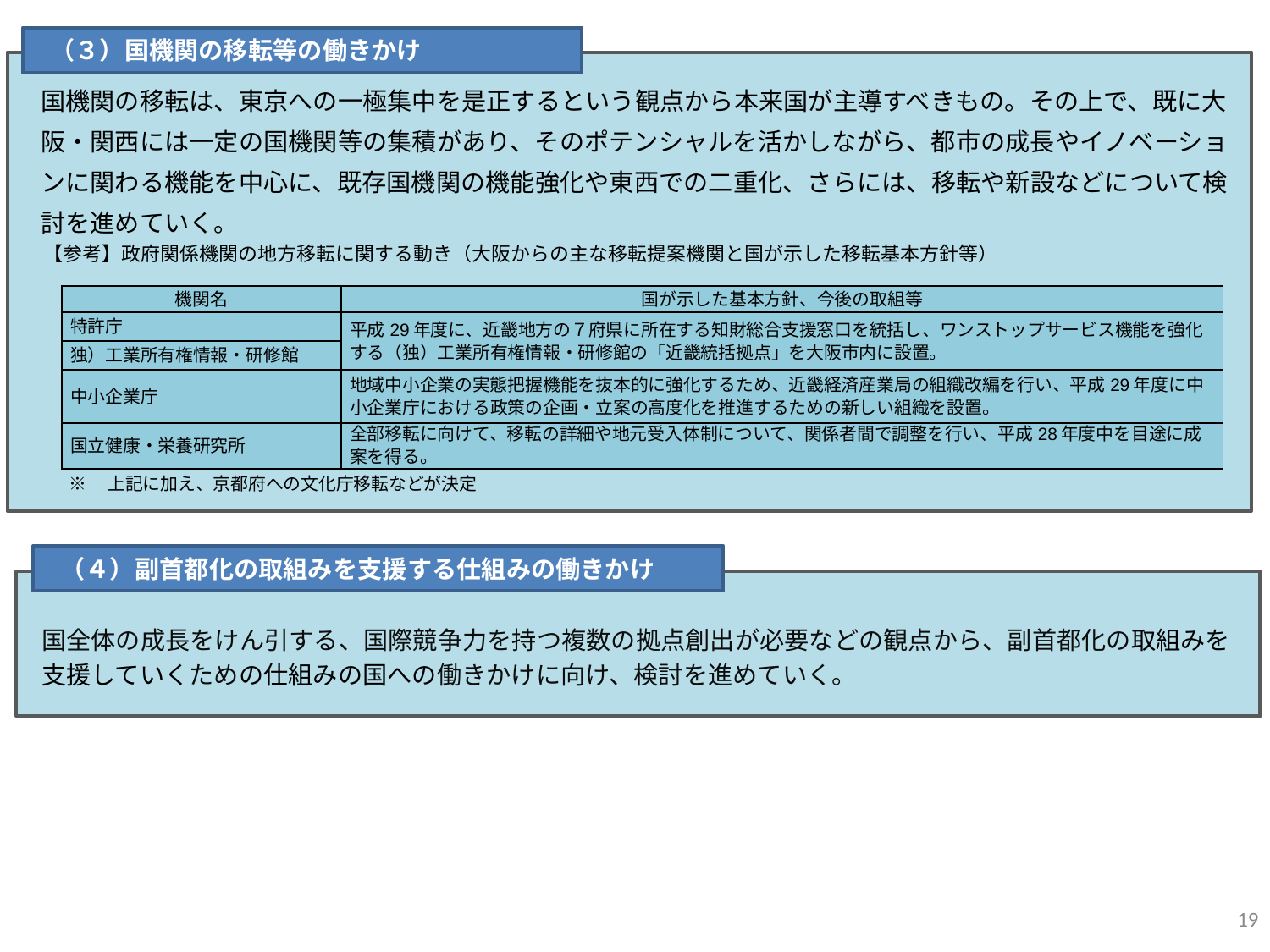

（３）国機関の移転等の働きかけ

国機関の移転は、東京への一極集中を是正するという観点から本来国が主導すべきもの。その上で、既に大阪・関西には一定の国機関等の集積があり、そのポテンシャルを活かしながら、都市の成長やイノベーションに関わる機能を中心に、既存国機関の機能強化や東西での二重化、さらには、移転や新設などについて検討を進めていく。
【参考】政府関係機関の地方移転に関する動き（大阪からの主な移転提案機関と国が示した移転基本方針等）
| 機関名 | 国が示した基本方針、今後の取組等 |
| --- | --- |
| 特許庁 | 平成29年度に、近畿地方の７府県に所在する知財総合支援窓口を統括し、ワンストップサービス機能を強化する（独）工業所有権情報・研修館の「近畿統括拠点」を大阪市内に設置。 |
| 独）工業所有権情報・研修館 |  |
| 中小企業庁 | 地域中小企業の実態把握機能を抜本的に強化するため、近畿経済産業局の組織改編を行い、平成29年度に中小企業庁における政策の企画・立案の高度化を推進するための新しい組織を設置。 |
| 国立健康・栄養研究所 | 全部移転に向けて、移転の詳細や地元受入体制について、関係者間で調整を行い、平成28年度中を目途に成案を得る。 |
※　上記に加え、京都府への文化庁移転などが決定
　（４）副首都化の取組みを支援する仕組みの働きかけ

国全体の成長をけん引する、国際競争力を持つ複数の拠点創出が必要などの観点から、副首都化の取組みを支援していくための仕組みの国への働きかけに向け、検討を進めていく。
19